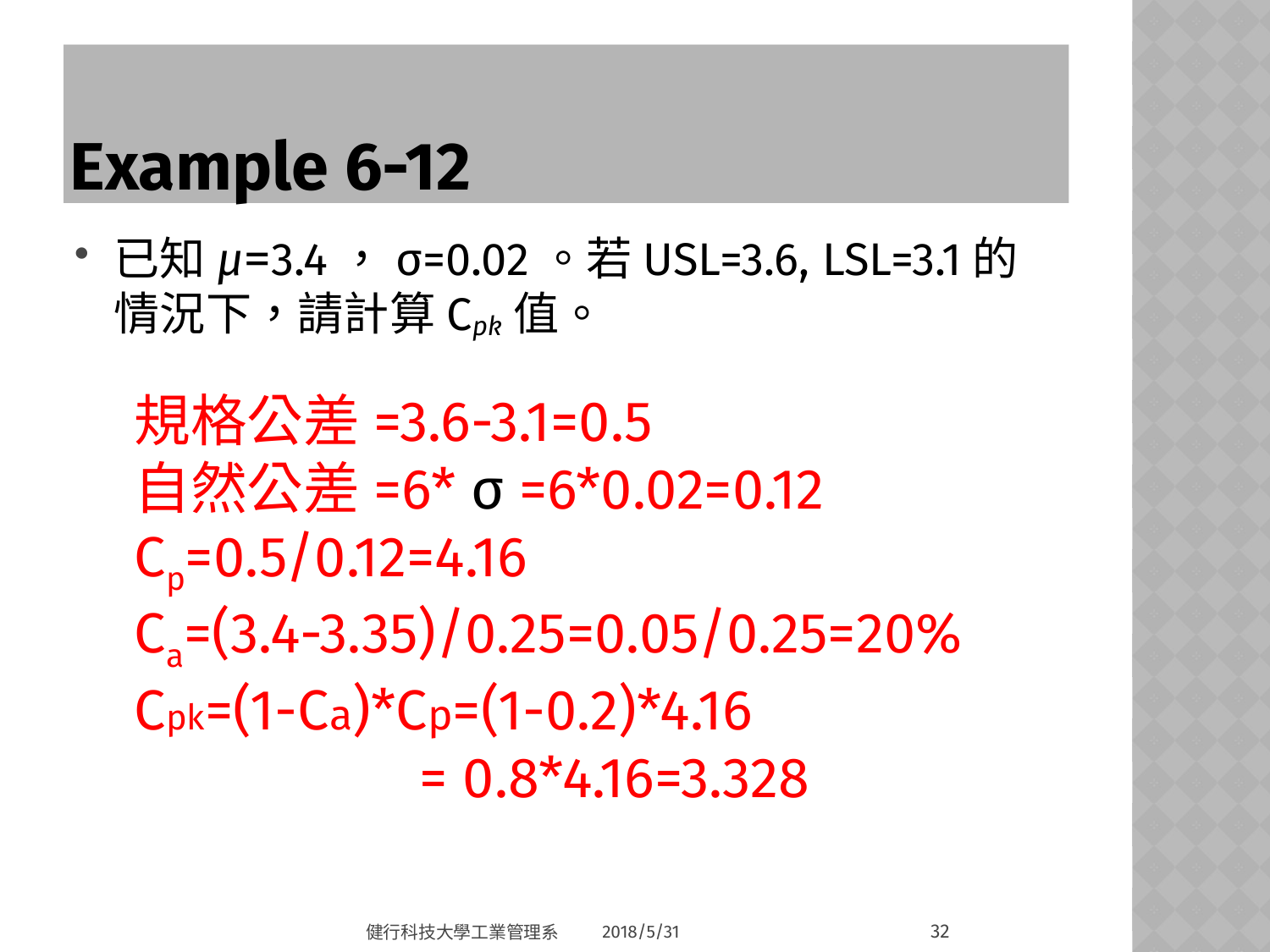

# Example 6-12
已知μ=3.4，σ=0.02。若USL=3.6, LSL=3.1的情況下，請計算Cpk值。
規格公差=3.6-3.1=0.5
自然公差=6* σ =6*0.02=0.12
Cp=0.5/0.12=4.16
Ca=(3.4-3.35)/0.25=0.05/0.25=20%
Cpk=(1-Ca)*Cp=(1-0.2)*4.16
                   = 0.8*4.16=3.328

32
健行科技大學工業管理系
2018/5/31